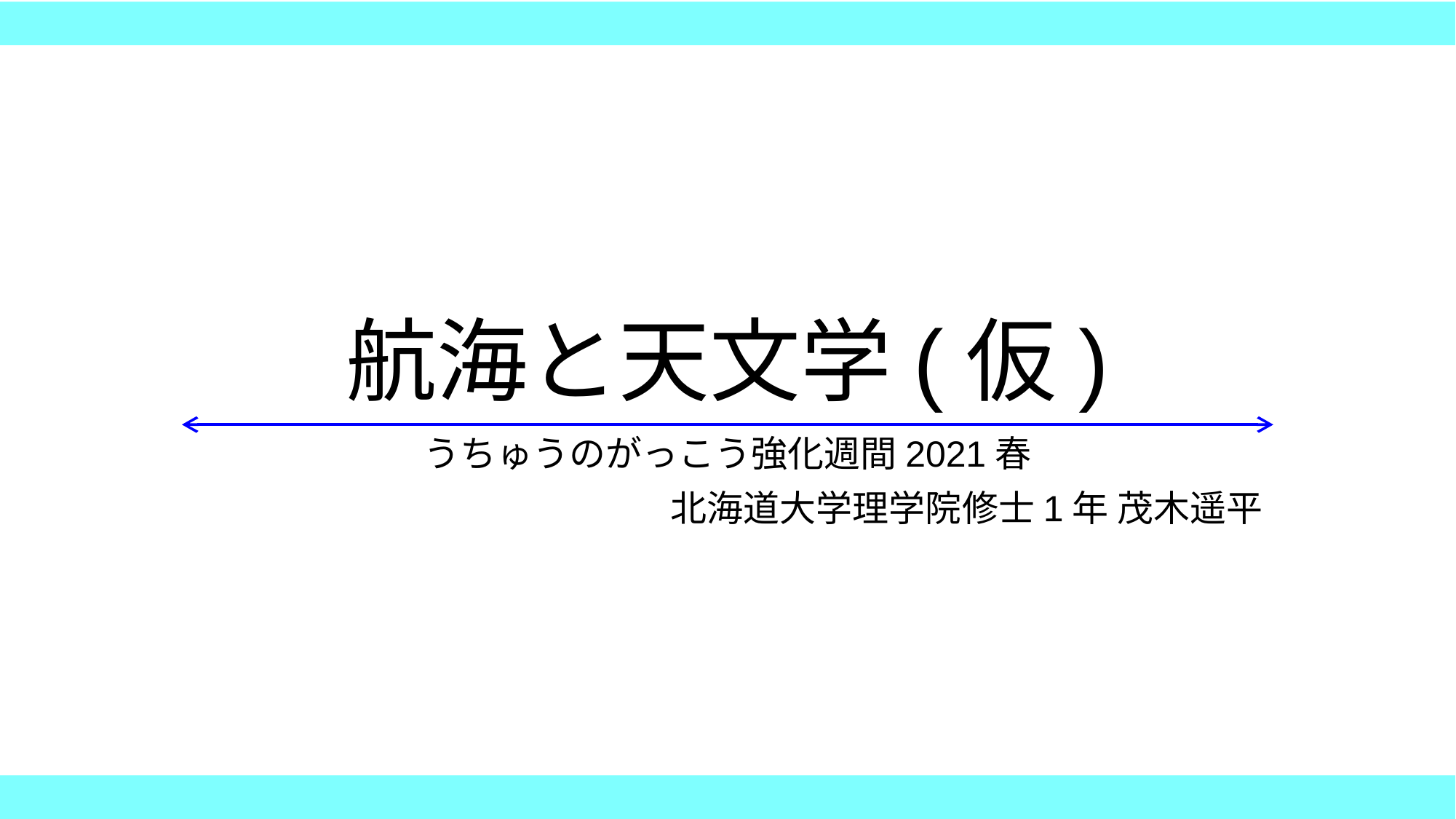

# 航海と天文学(仮)
うちゅうのがっこう強化週間2021春
北海道大学理学院修士1年 茂木遥平